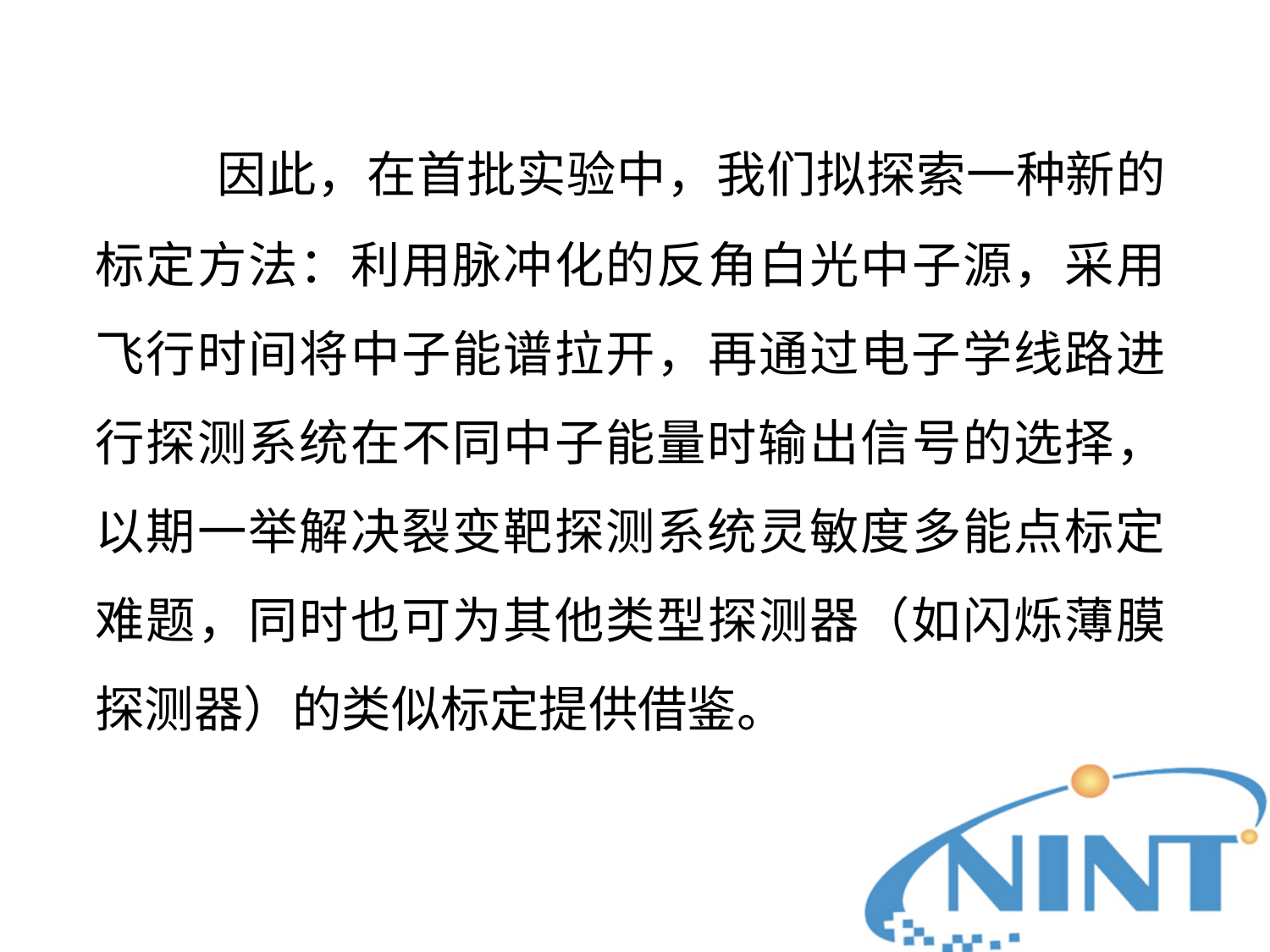

因此，在首批实验中，我们拟探索一种新的标定方法：利用脉冲化的反角白光中子源，采用飞行时间将中子能谱拉开，再通过电子学线路进行探测系统在不同中子能量时输出信号的选择，以期一举解决裂变靶探测系统灵敏度多能点标定难题，同时也可为其他类型探测器（如闪烁薄膜探测器）的类似标定提供借鉴。